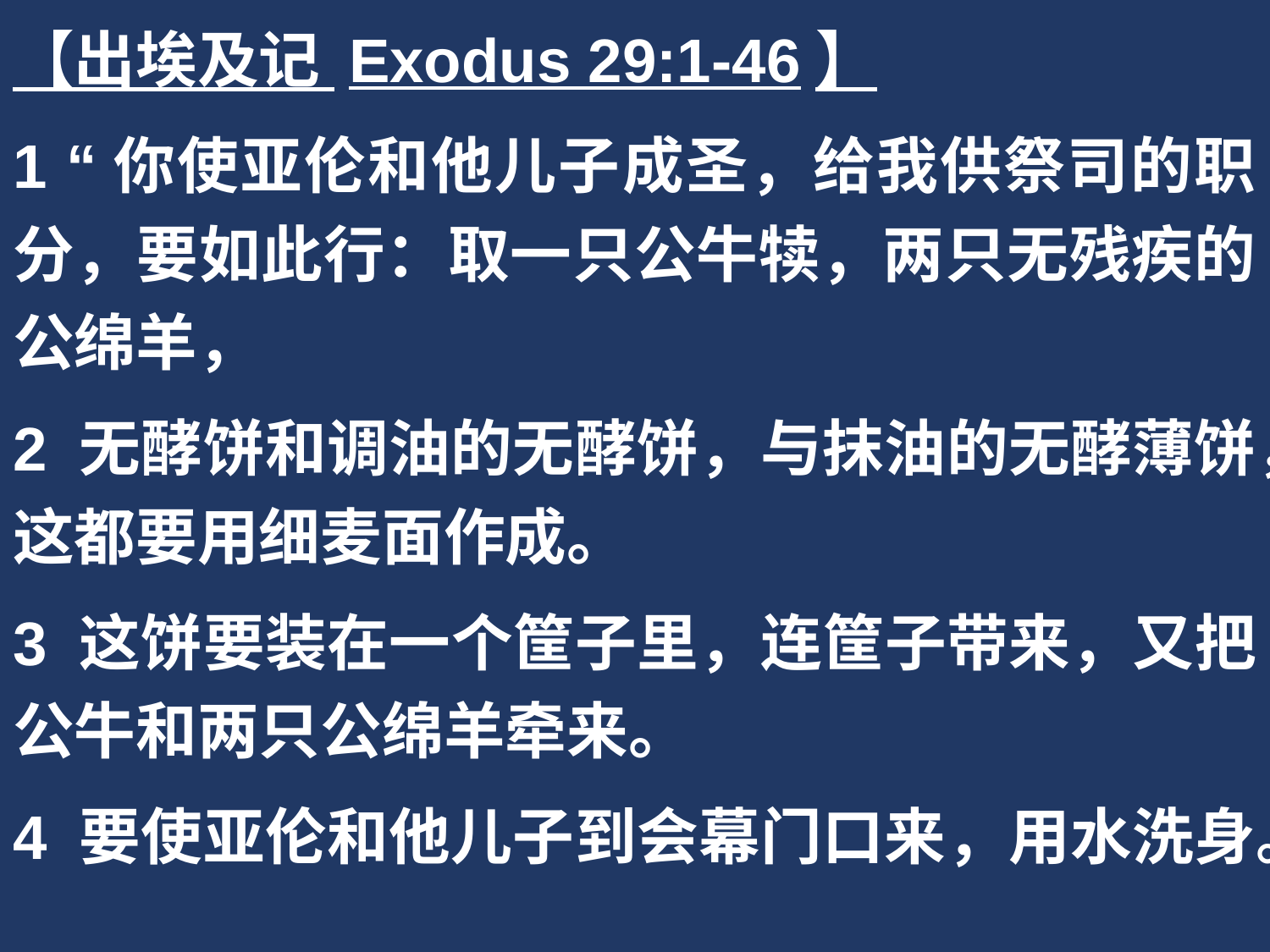

【出埃及记 Exodus 29:1-46】
1 “你使亚伦和他儿子成圣，给我供祭司的职分，要如此行：取一只公牛犊，两只无残疾的公绵羊，
2 无酵饼和调油的无酵饼，与抹油的无酵薄饼，这都要用细麦面作成。
3 这饼要装在一个筐子里，连筐子带来，又把公牛和两只公绵羊牵来。
4 要使亚伦和他儿子到会幕门口来，用水洗身。